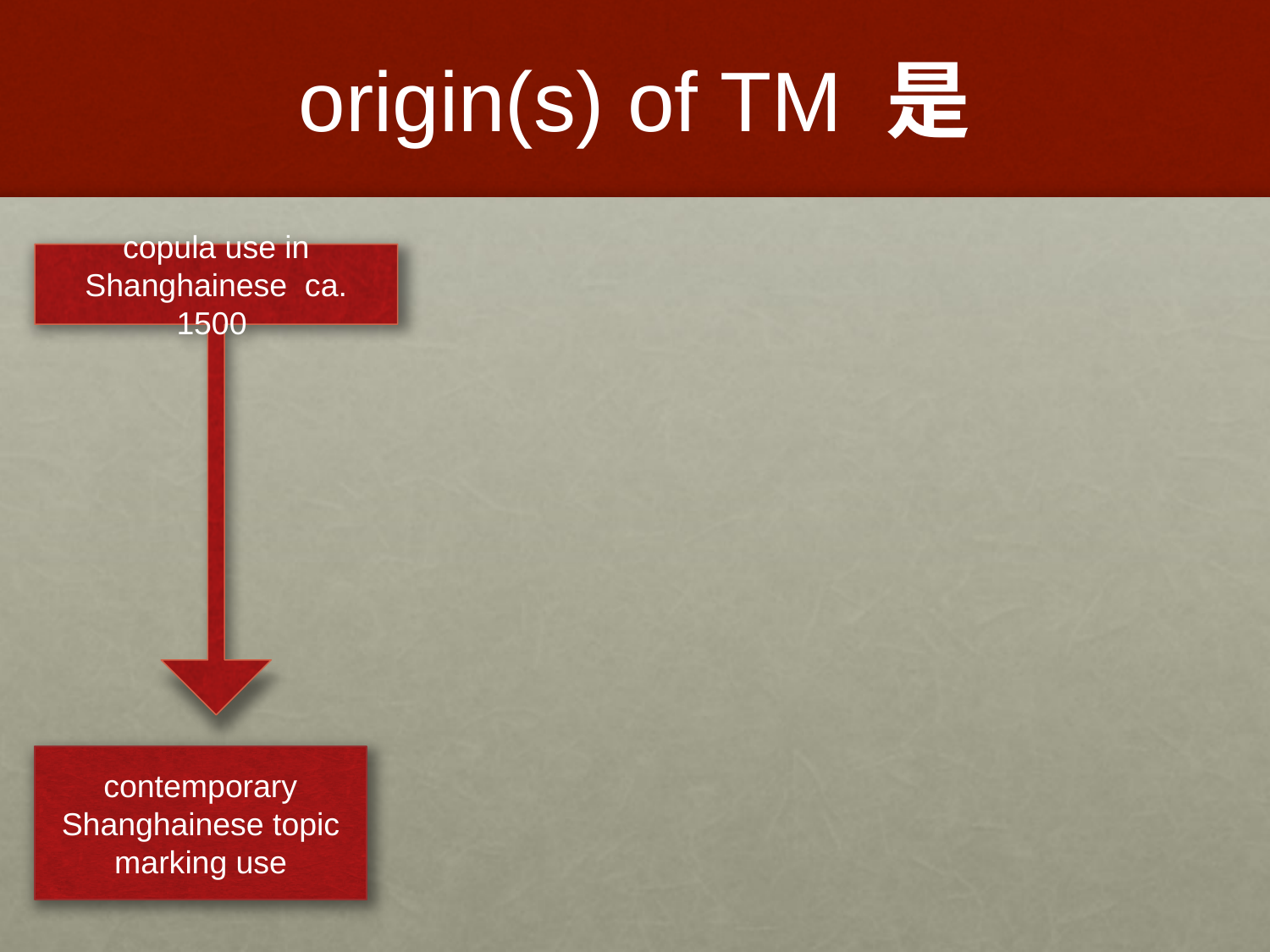

# origin(s) of TM 是
copula use in Shanghainese  ca. 1500
contemporary Shanghainese topic marking use